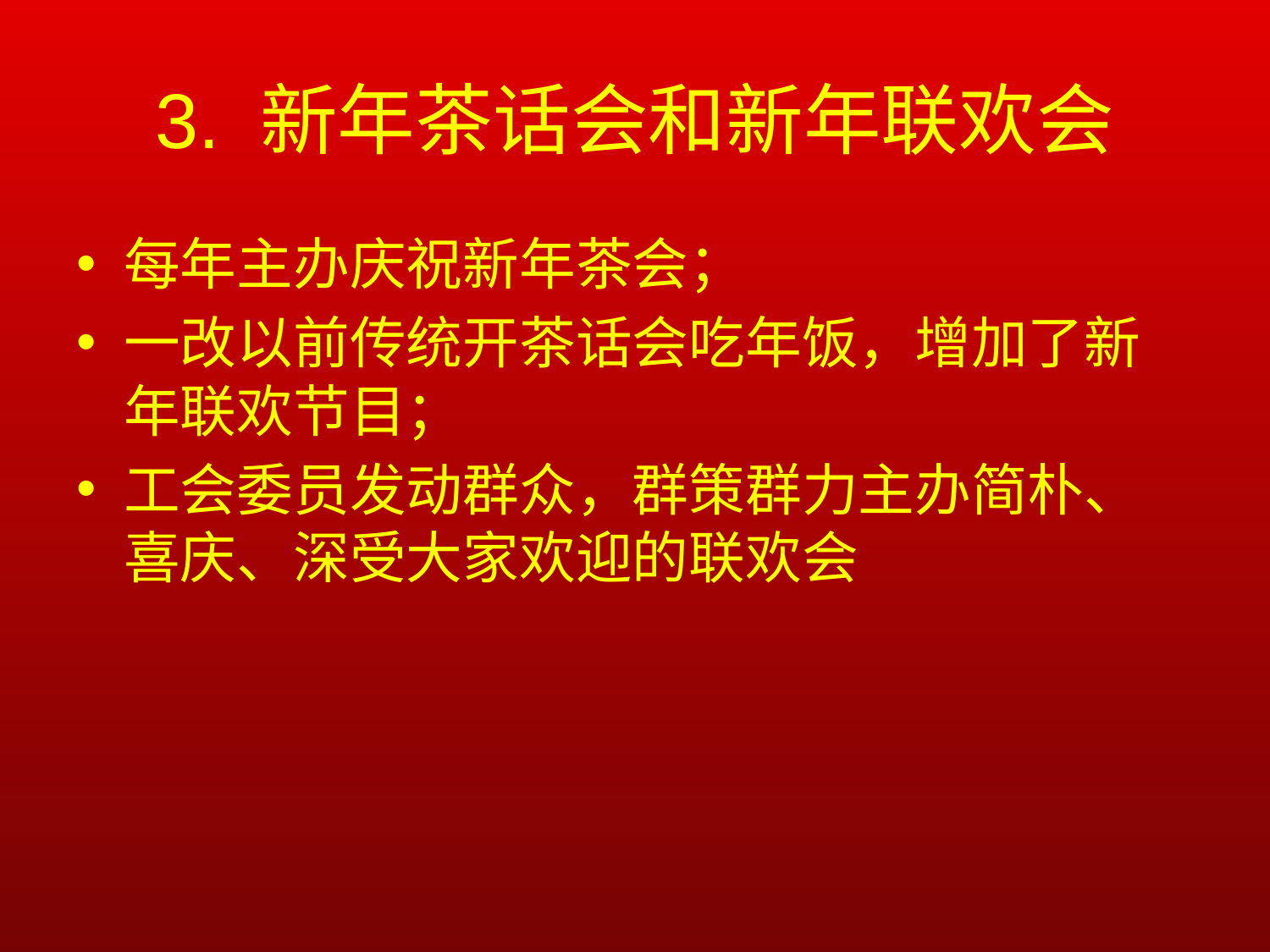

# 3. 新年茶话会和新年联欢会
每年主办庆祝新年茶会；
一改以前传统开茶话会吃年饭，增加了新年联欢节目；
工会委员发动群众，群策群力主办简朴、喜庆、深受大家欢迎的联欢会